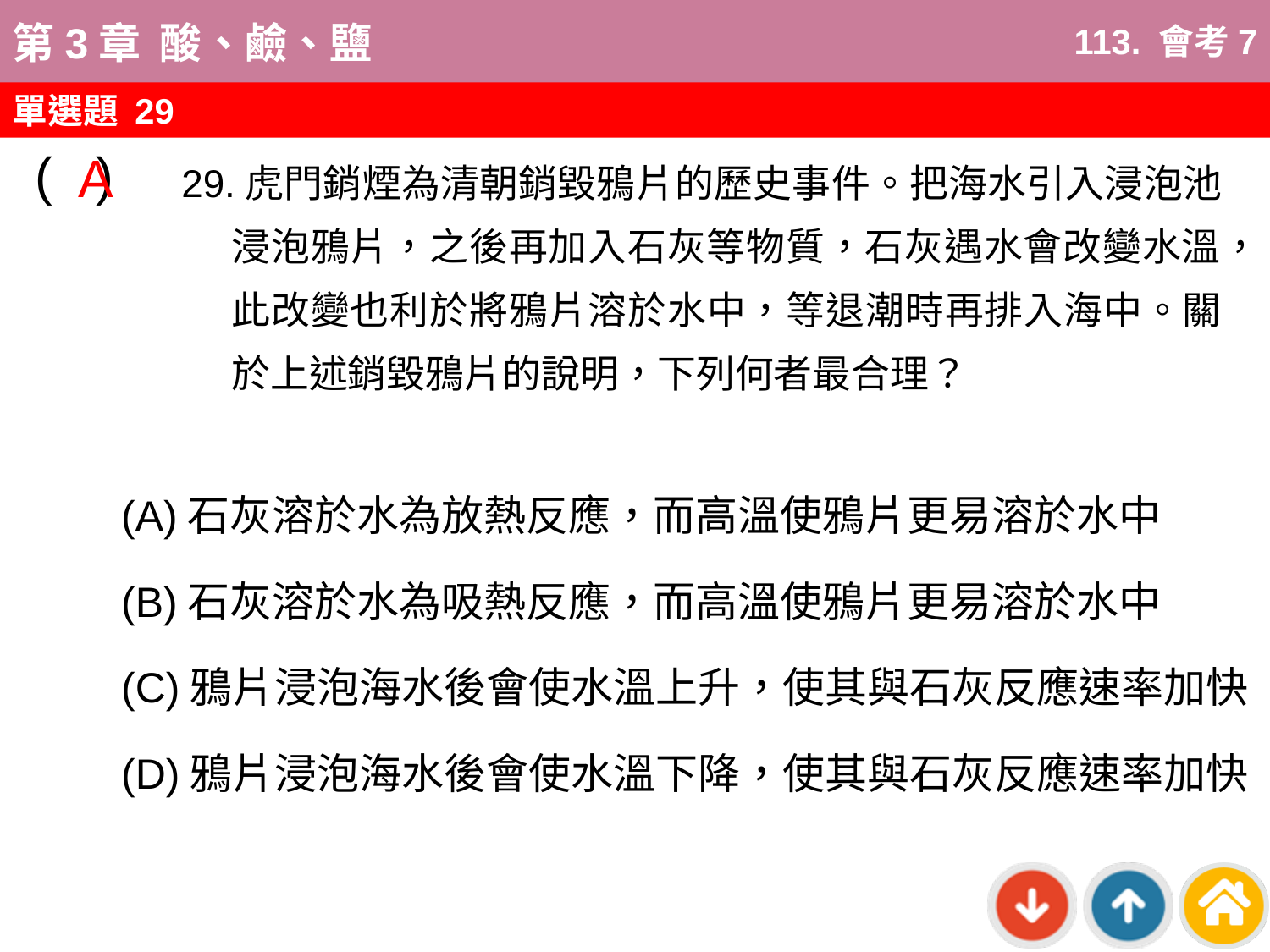

113. 會考7
單選題 29
A
(   )
29.虎門銷煙為清朝銷毀鴉片的歷史事件。把海水引入浸泡池浸泡鴉片，之後再加入石灰等物質，石灰遇水會改變水溫，此改變也利於將鴉片溶於水中，等退潮時再排入海中。關於上述銷毀鴉片的說明，下列何者最合理？
(A)石灰溶於水為放熱反應，而高溫使鴉片更易溶於水中
(B)石灰溶於水為吸熱反應，而高溫使鴉片更易溶於水中
(C)鴉片浸泡海水後會使水溫上升，使其與石灰反應速率加快
(D)鴉片浸泡海水後會使水溫下降，使其與石灰反應速率加快